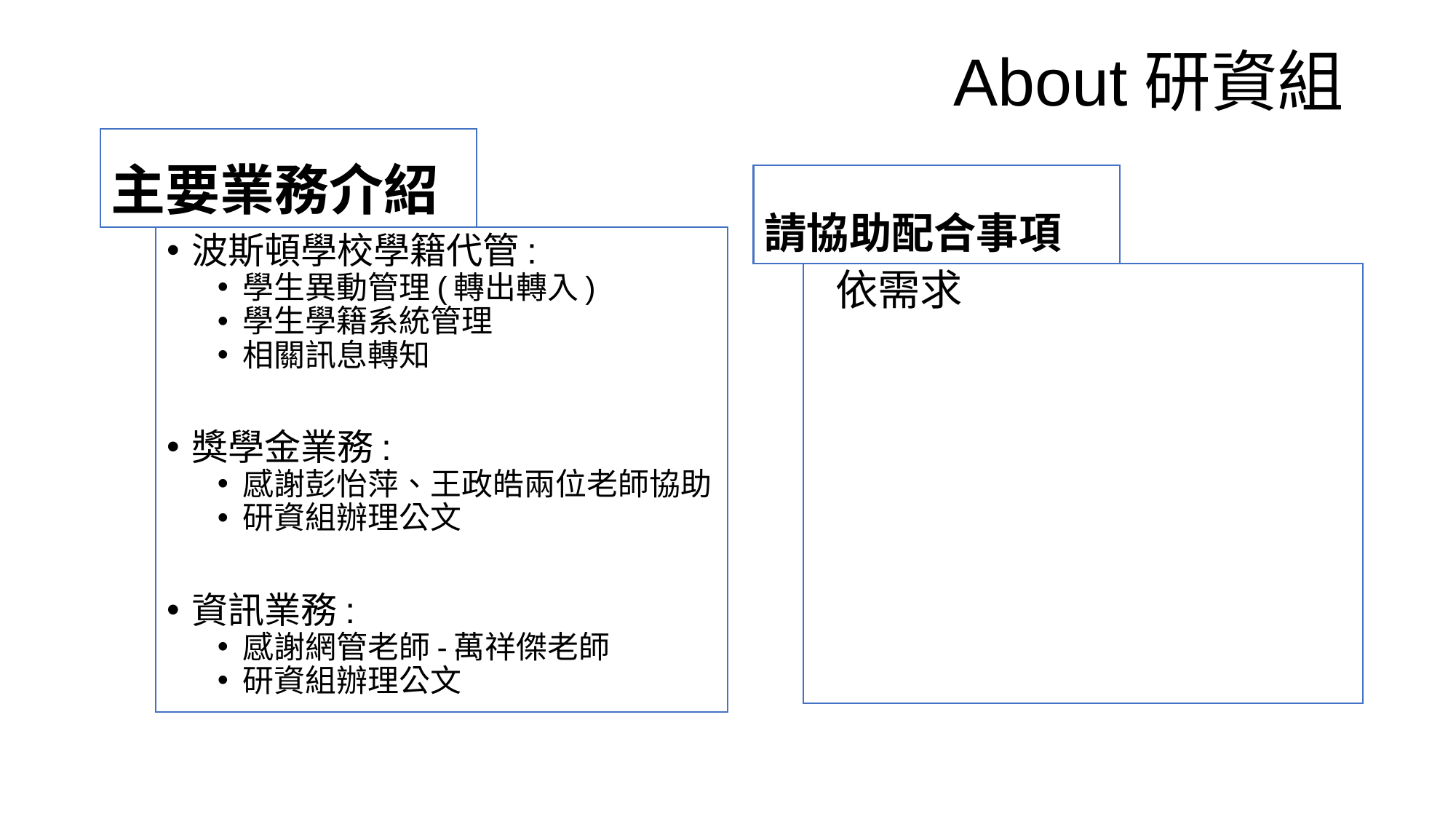

# About研資組
主要業務介紹
請協助配合事項
波斯頓學校學籍代管:
學生異動管理(轉出轉入)
學生學籍系統管理
相關訊息轉知

獎學金業務:
感謝彭怡萍、王政皓兩位老師協助
研資組辦理公文

資訊業務:
感謝網管老師-萬祥傑老師
研資組辦理公文

依需求